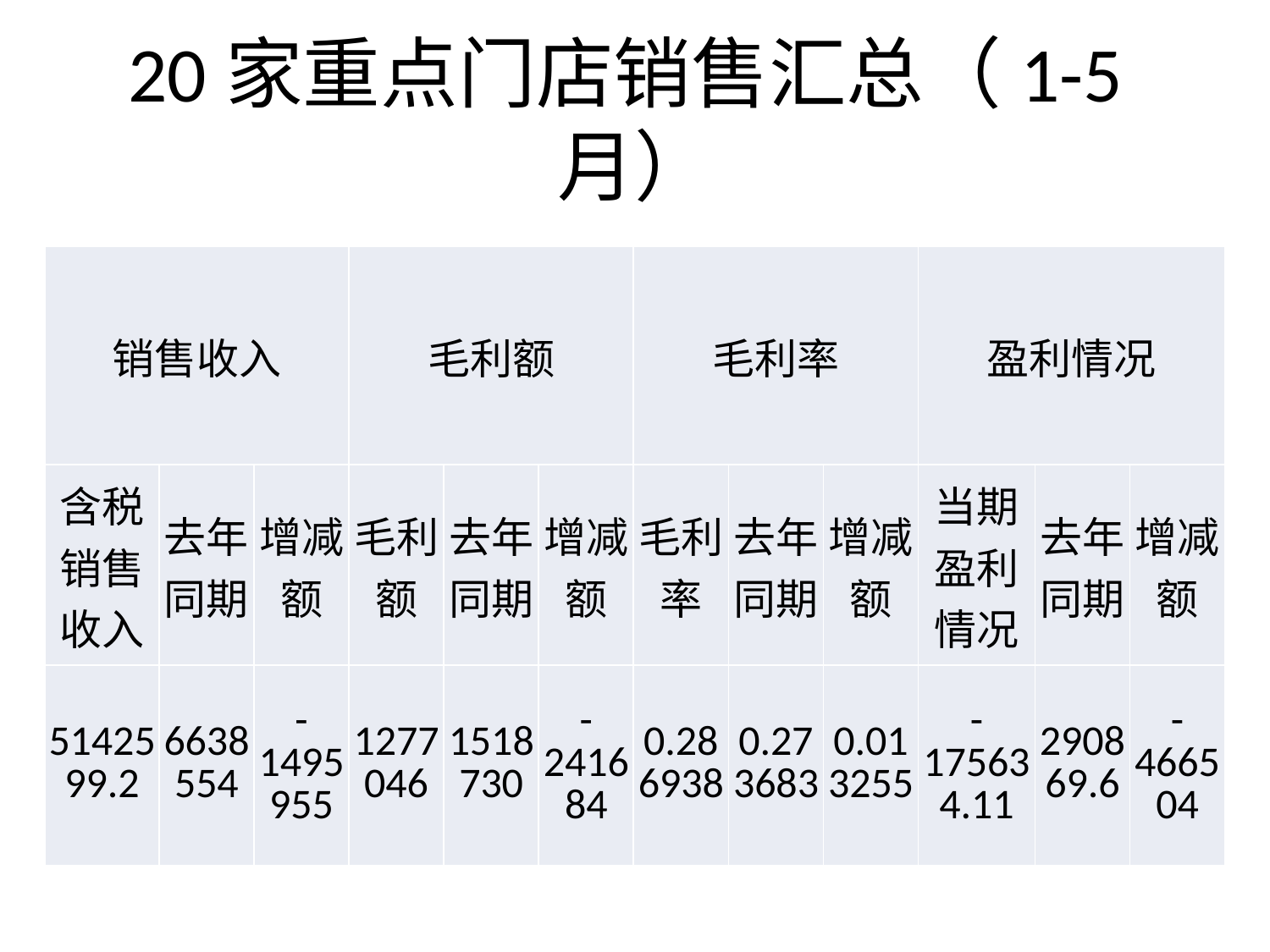

# 20家重点门店销售汇总（1-5月）
| 销售收入 |  |  | 毛利额 |  |  | 毛利率 |  |  | 盈利情况 |  |  |
| --- | --- | --- | --- | --- | --- | --- | --- | --- | --- | --- | --- |
| 含税销售收入 | 去年同期 | 增减额 | 毛利额 | 去年同期 | 增减额 | 毛利率 | 去年同期 | 增减额 | 当期盈利情况 | 去年同期 | 增减额 |
| 5142599.2 | 6638554 | -1495955 | 1277046 | 1518730 | -241684 | 0.286938 | 0.273683 | 0.013255 | -175634.11 | 290869.6 | -466504 |